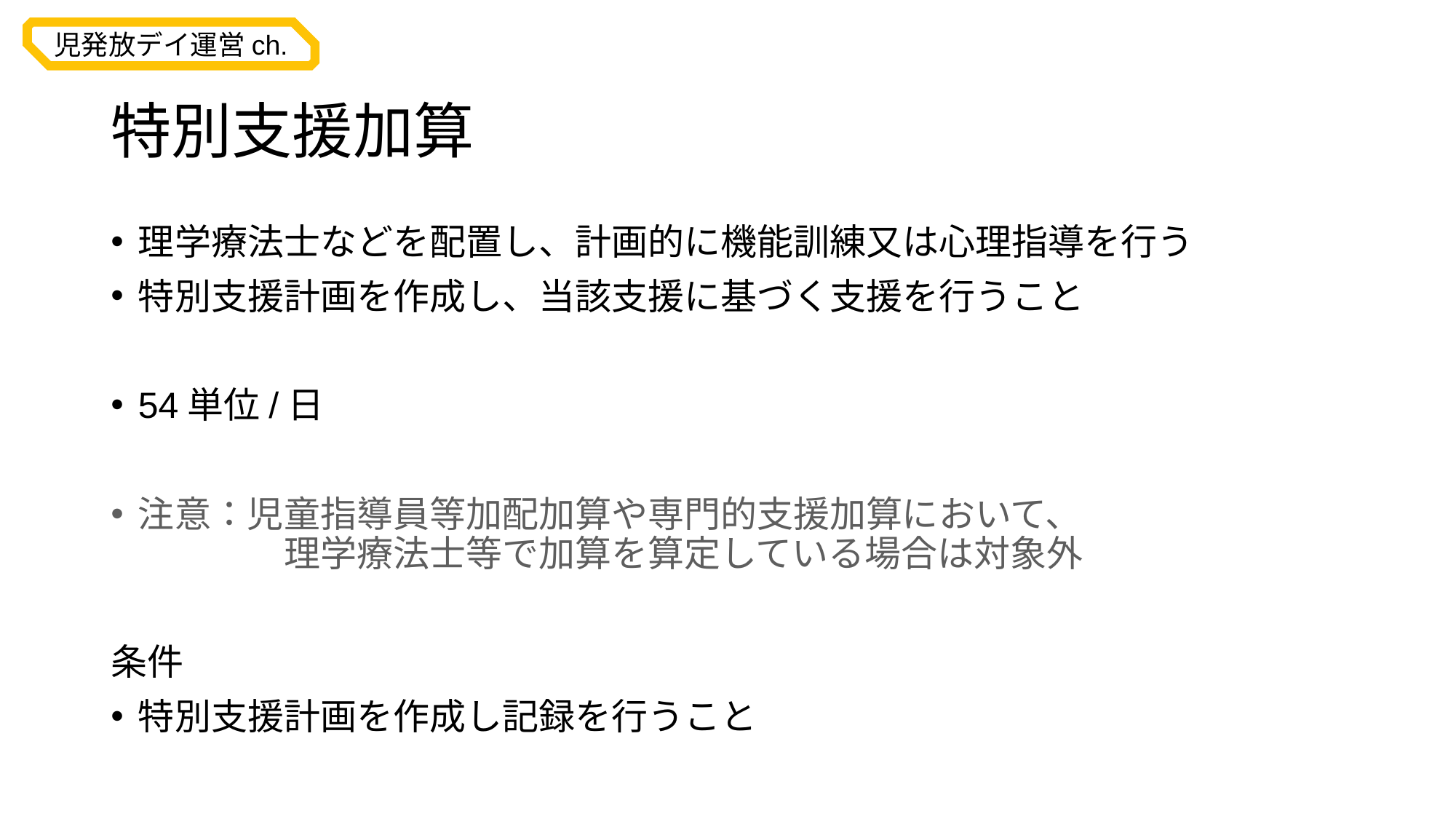

# 特別支援加算
理学療法士などを配置し、計画的に機能訓練又は心理指導を行う
特別支援計画を作成し、当該支援に基づく支援を行うこと

54単位/日

注意：児童指導員等加配加算や専門的支援加算において、
	　理学療法士等で加算を算定している場合は対象外

条件
特別支援計画を作成し記録を行うこと